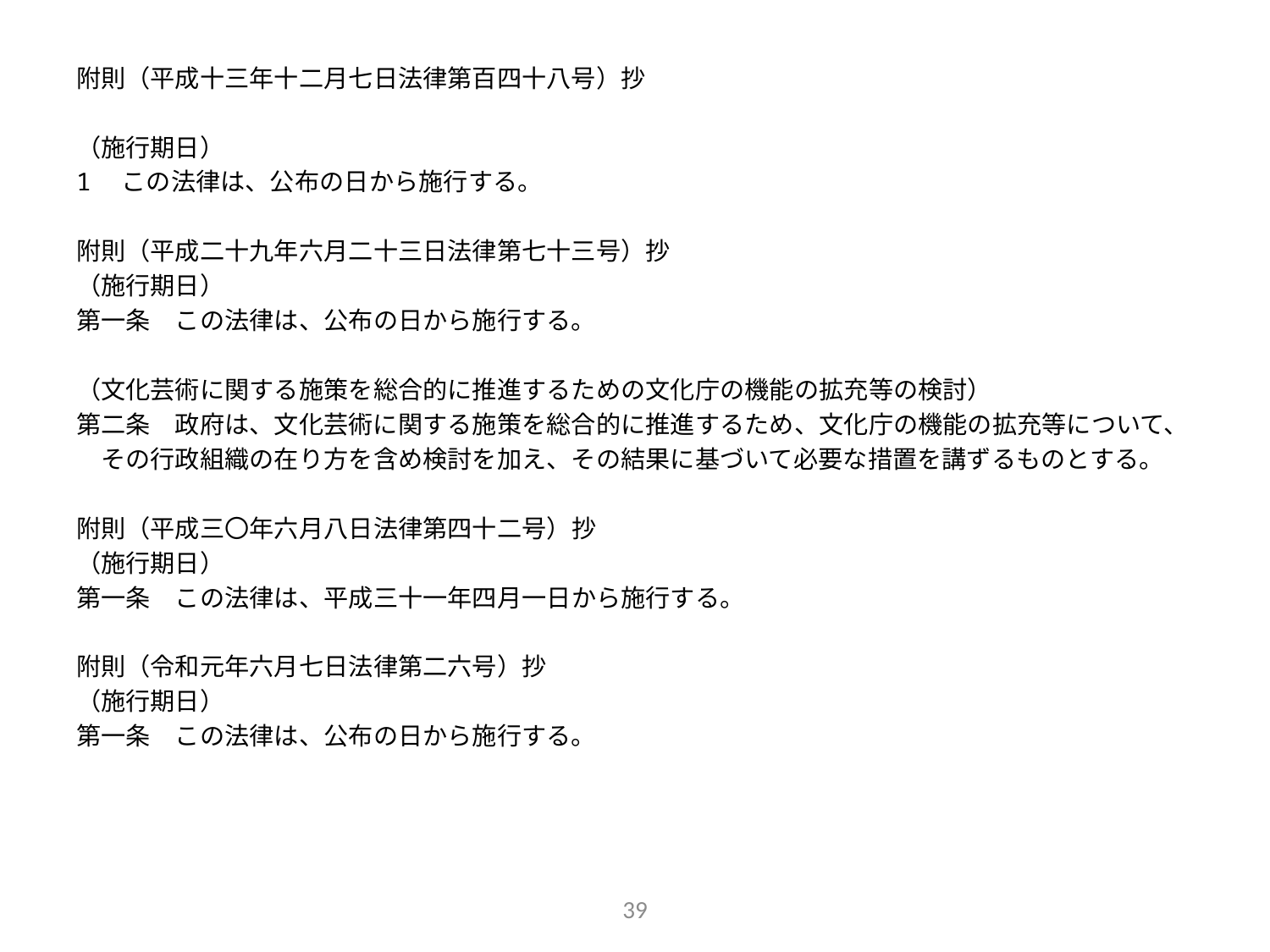

附則（平成十三年十二月七日法律第百四十八号）抄

（施行期日）
1　この法律は、公布の日から施行する。

附則（平成二十九年六月二十三日法律第七十三号）抄
（施行期日）
第一条　この法律は、公布の日から施行する。

（文化芸術に関する施策を総合的に推進するための文化庁の機能の拡充等の検討）
第二条　政府は、文化芸術に関する施策を総合的に推進するため、文化庁の機能の拡充等について、
　その行政組織の在り方を含め検討を加え、その結果に基づいて必要な措置を講ずるものとする。

附則（平成三〇年六月八日法律第四十二号）抄
（施行期日）
第一条　この法律は、平成三十一年四月一日から施行する。

附則（令和元年六月七日法律第二六号）抄
（施行期日）
第一条　この法律は、公布の日から施行する。

39